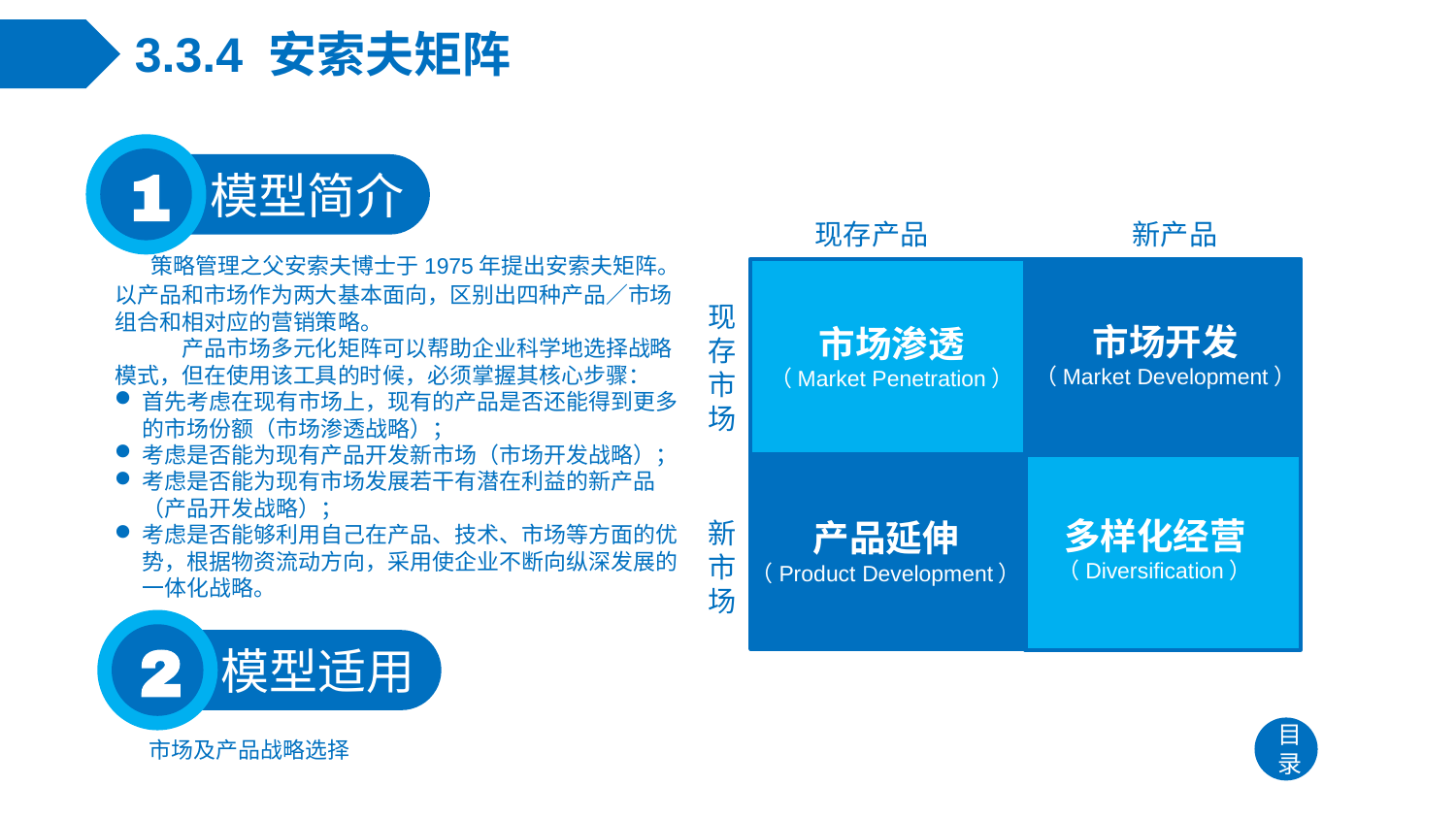

# 3.3.4 安索夫矩阵

1
模型简介
现存产品
新产品

现存市场
市场开发
（Market Development）
市场渗透
（Market Penetration）
多样化经营
（Diversification）
新市场
产品延伸
（Product Development）
　策略管理之父安索夫博士于1975年提出安索夫矩阵。以产品和市场作为两大基本面向，区别出四种产品／市场组合和相对应的营销策略。
　　　产品市场多元化矩阵可以帮助企业科学地选择战略模式，但在使用该工具的时候，必须掌握其核心步骤：
首先考虑在现有市场上，现有的产品是否还能得到更多的市场份额（市场渗透战略）；
考虑是否能为现有产品开发新市场（市场开发战略）；
考虑是否能为现有市场发展若干有潜在利益的新产品（产品开发战略）；
考虑是否能够利用自己在产品、技术、市场等方面的优势，根据物资流动方向，采用使企业不断向纵深发展的一体化战略。

2
模型适用
目录
市场及产品战略选择